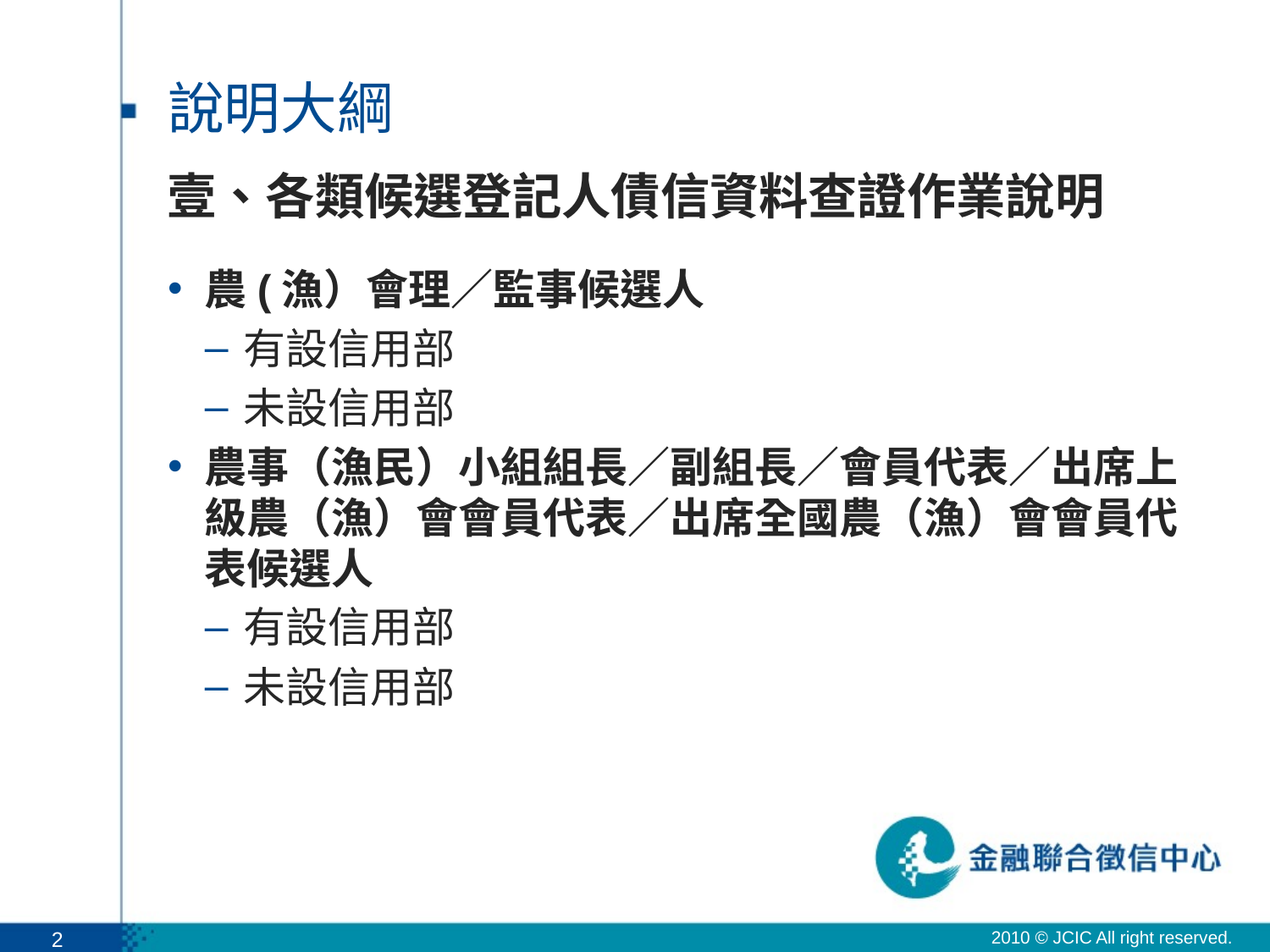

# 說明大綱
壹、各類候選登記人債信資料查證作業說明

農(漁）會理／監事候選人
有設信用部
未設信用部
農事（漁民）小組組長／副組長／會員代表／出席上級農（漁）會會員代表／出席全國農（漁）會會員代表候選人
有設信用部
未設信用部
2